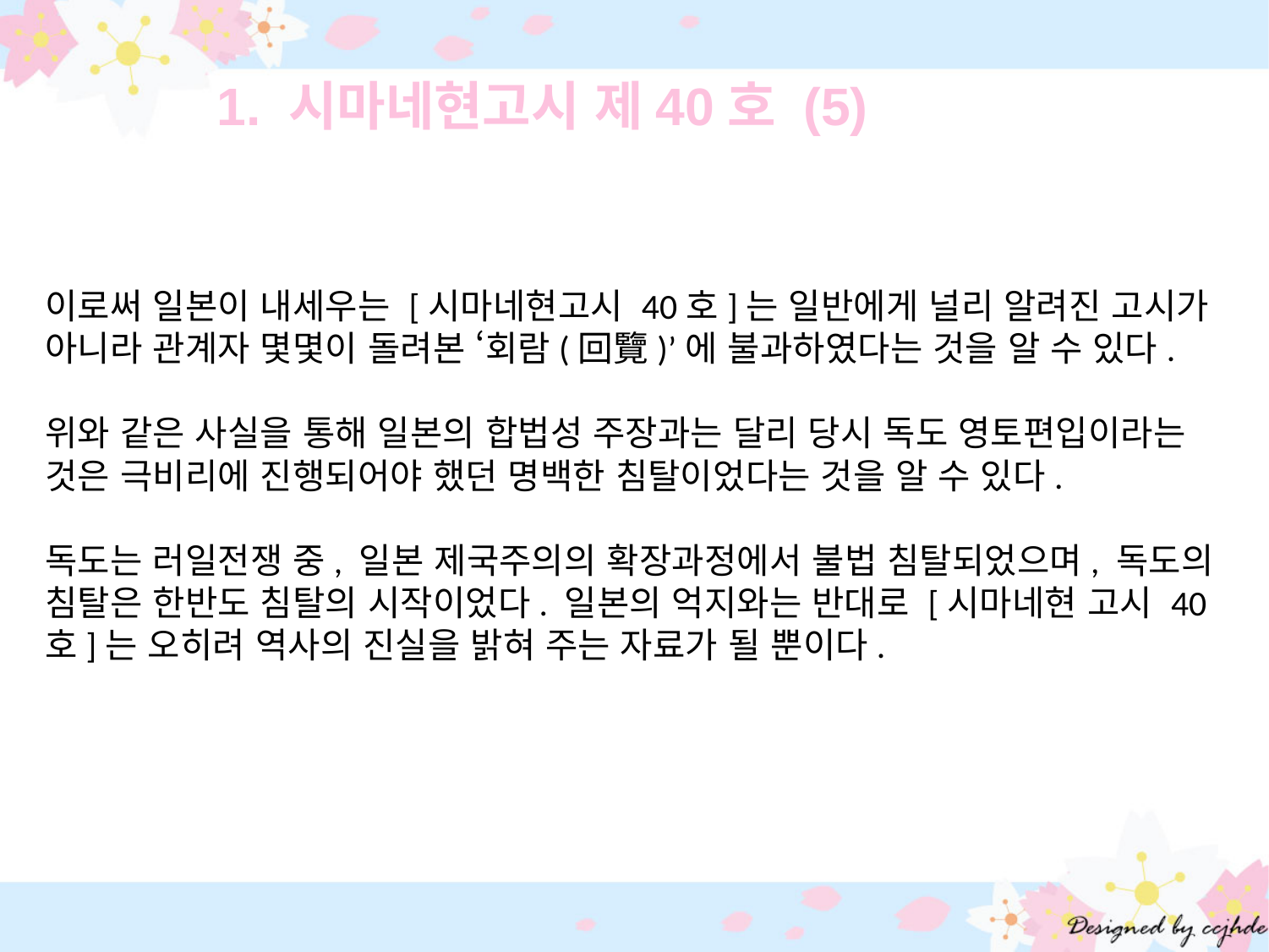

1. 시마네현고시 제40호 (5)
이로써 일본이 내세우는 [시마네현고시 40호]는 일반에게 널리 알려진 고시가 아니라 관계자 몇몇이 돌려본 ‘회람(回覽)’에 불과하였다는 것을 알 수 있다.

위와 같은 사실을 통해 일본의 합법성 주장과는 달리 당시 독도 영토편입이라는 것은 극비리에 진행되어야 했던 명백한 침탈이었다는 것을 알 수 있다.

독도는 러일전쟁 중, 일본 제국주의의 확장과정에서 불법 침탈되었으며, 독도의 침탈은 한반도 침탈의 시작이었다. 일본의 억지와는 반대로 [시마네현 고시 40호]는 오히려 역사의 진실을 밝혀 주는 자료가 될 뿐이다.